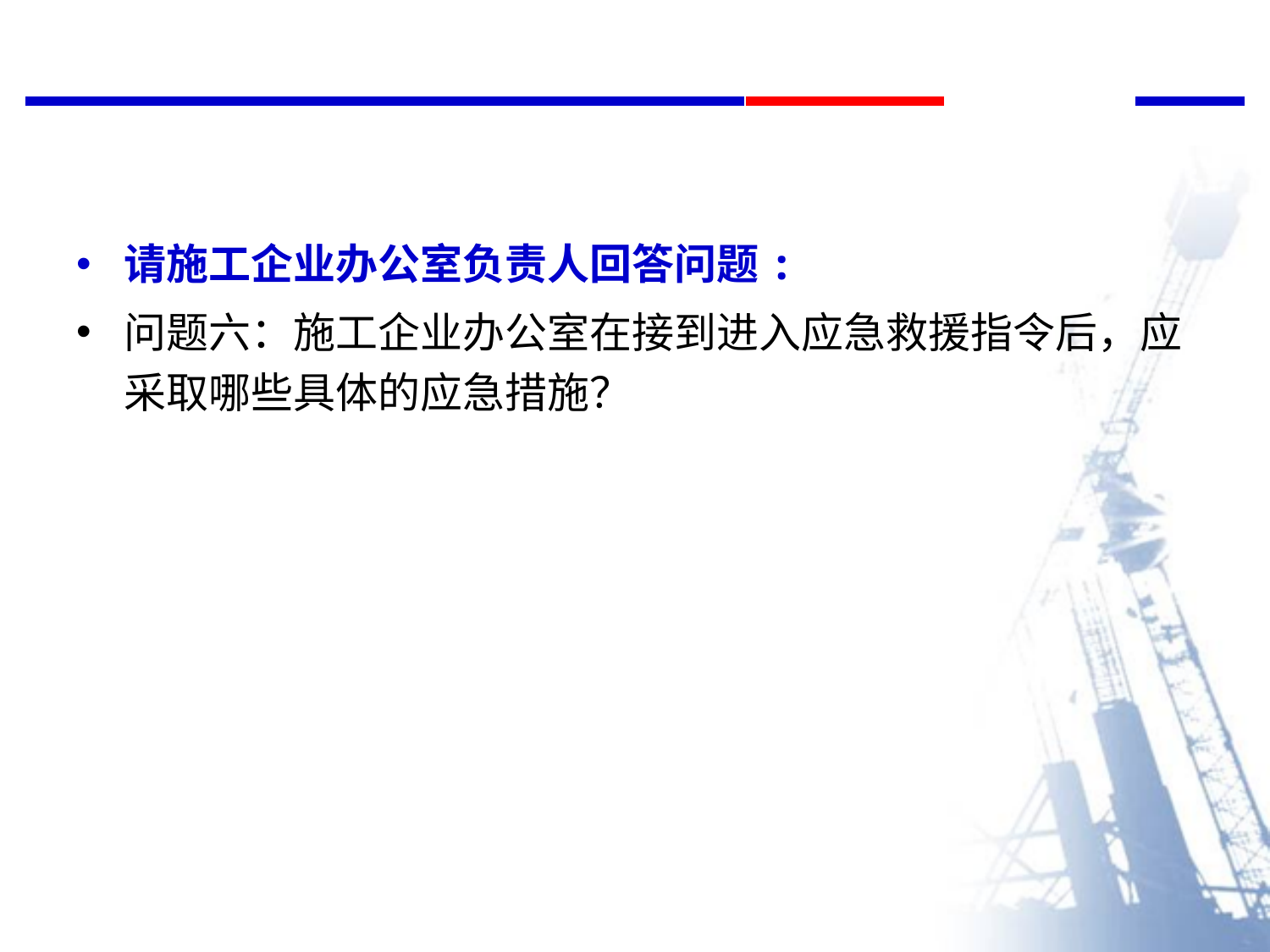

请施工企业办公室负责人回答问题:
问题六：施工企业办公室在接到进入应急救援指令后，应采取哪些具体的应急措施？